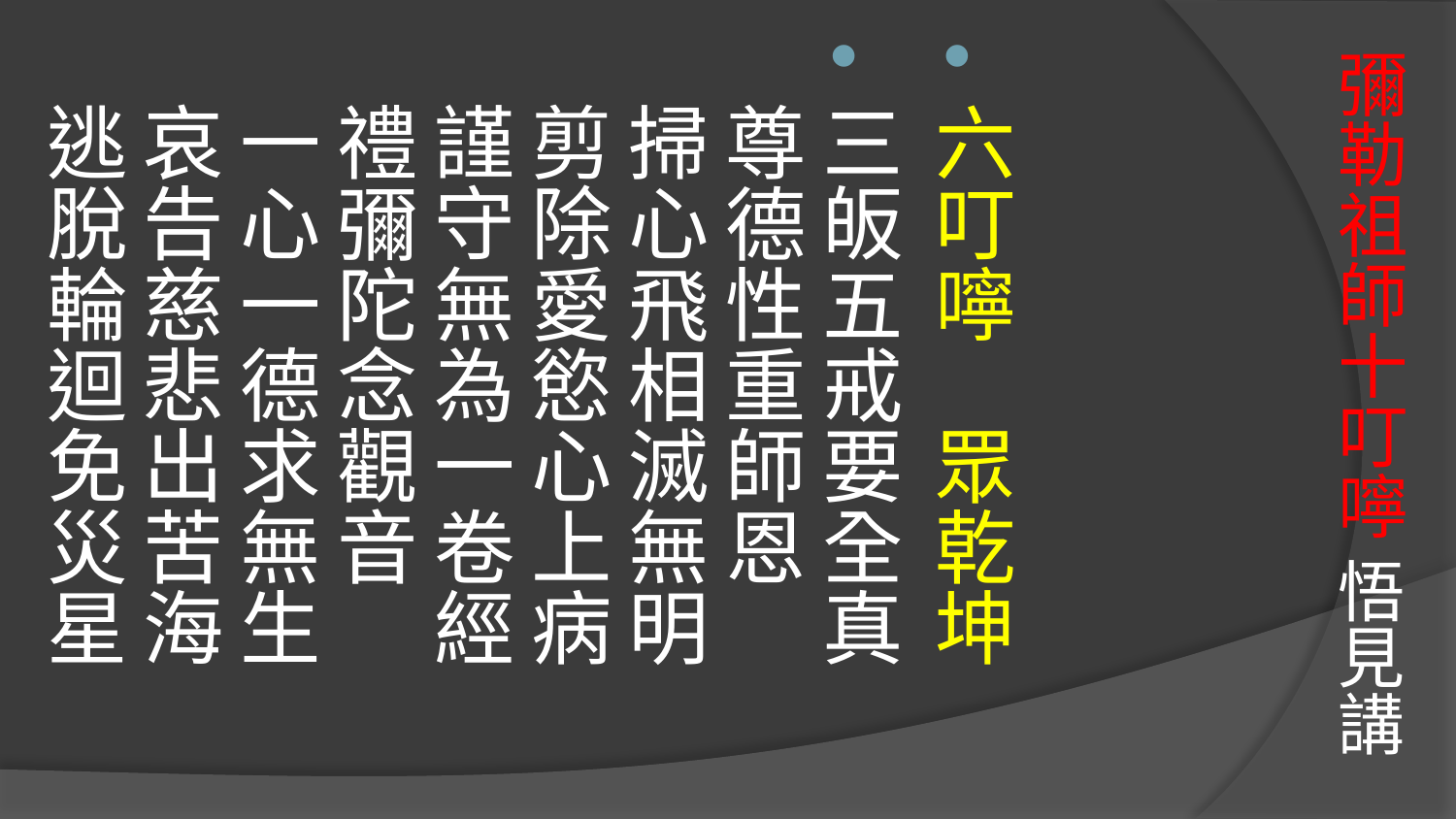

# 彌勒祖師十叮嚀 悟見講
六叮嚀　眾乾坤
三皈五戒要全真　
尊德性重師恩　
掃心飛相滅無明 
剪除愛慾心上病　
謹守無為一卷經　
禮彌陀念觀音　
一心一德求無生　
哀告慈悲出苦海　
逃脫輪迴免災星